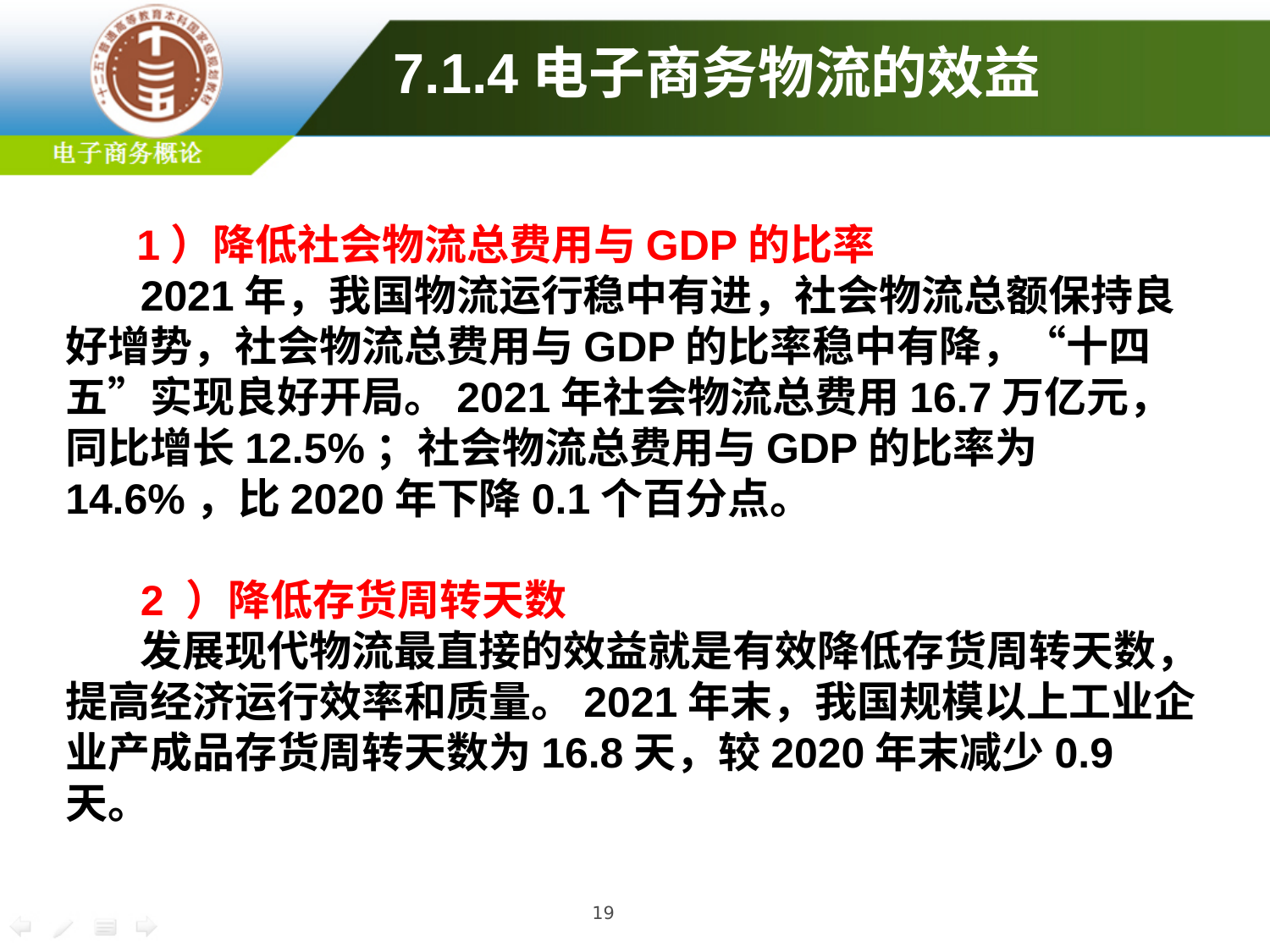

7.1.4电子商务物流的效益
      1）降低社会物流总费用与GDP的比率
2021年，我国物流运行稳中有进，社会物流总额保持良好增势，社会物流总费用与GDP的比率稳中有降，“十四五”实现良好开局。2021年社会物流总费用16.7万亿元，同比增长12.5%；社会物流总费用与GDP的比率为14.6%，比2020年下降0.1个百分点。

2 ）降低存货周转天数
发展现代物流最直接的效益就是有效降低存货周转天数，提高经济运行效率和质量。2021年末，我国规模以上工业企业产成品存货周转天数为16.8天，较2020年末减少0.9天。

19